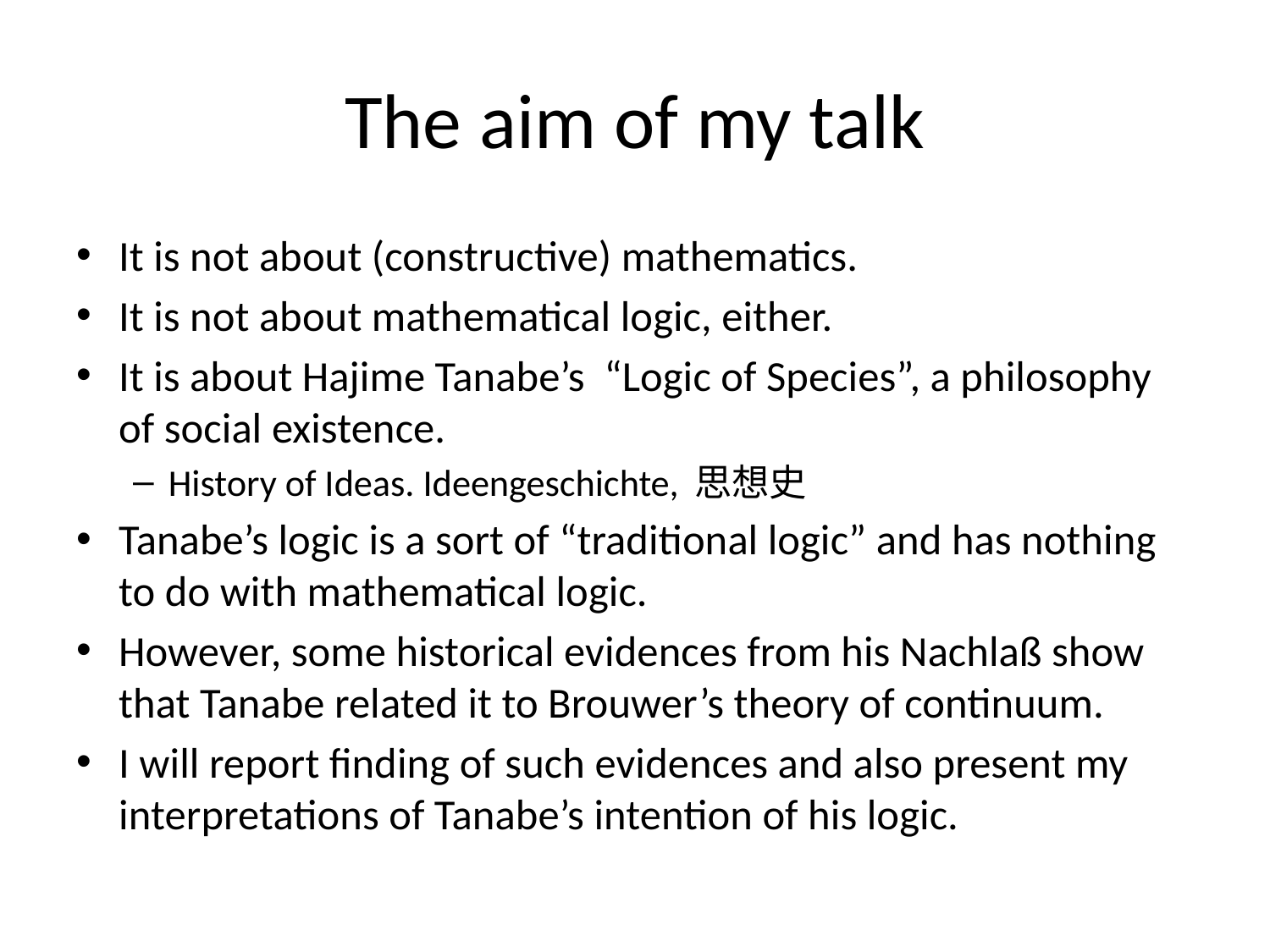

# The aim of my talk
It is not about (constructive) mathematics.
It is not about mathematical logic, either.
It is about Hajime Tanabe’s  “Logic of Species”, a philosophy of social existence.
History of Ideas. Ideengeschichte, 思想史
Tanabe’s logic is a sort of “traditional logic” and has nothing to do with mathematical logic.
However, some historical evidences from his Nachlaß show that Tanabe related it to Brouwer’s theory of continuum.
I will report finding of such evidences and also present my interpretations of Tanabe’s intention of his logic.